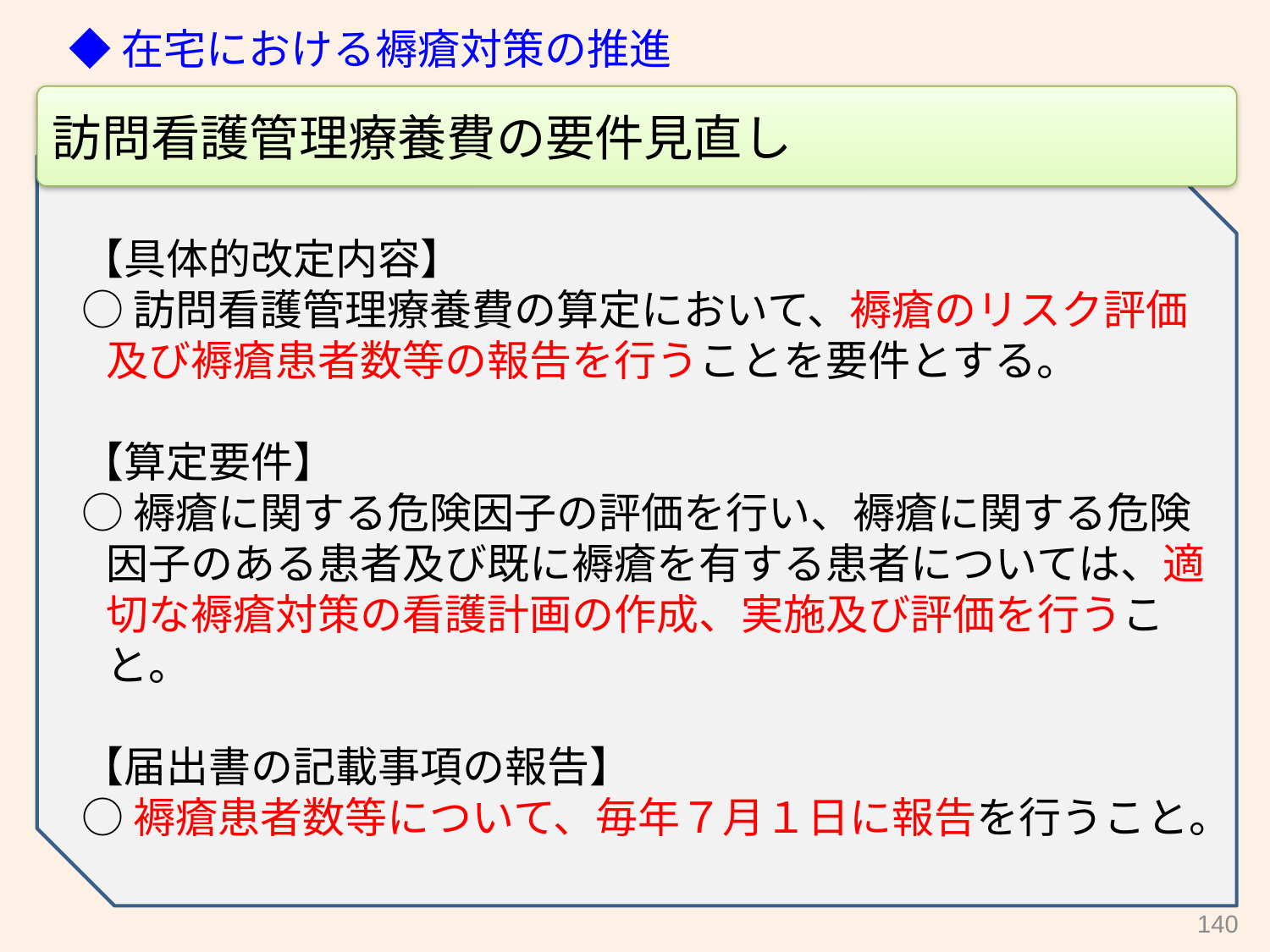

◆在宅における褥瘡対策の推進
訪問看護管理療養費の要件見直し

【具体的改定内容】
○訪問看護管理療養費の算定において、褥瘡のリスク評価及び褥瘡患者数等の報告を行うことを要件とする。

【算定要件】
○褥瘡に関する危険因子の評価を行い、褥瘡に関する危険因子のある患者及び既に褥瘡を有する患者については、適切な褥瘡対策の看護計画の作成、実施及び評価を行うこと。

【届出書の記載事項の報告】
○褥瘡患者数等について、毎年７月１日に報告を行うこと。
140